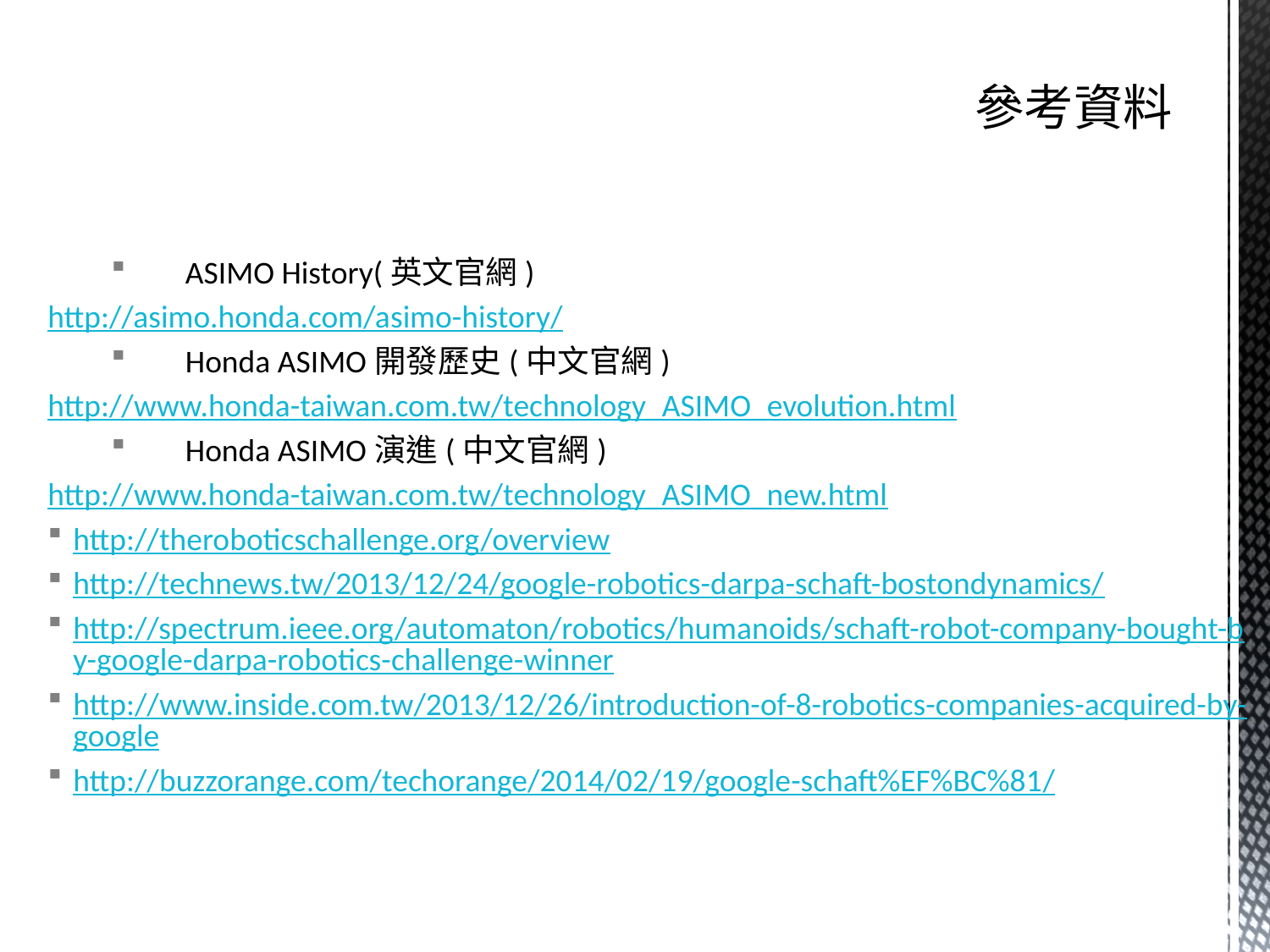

# 參考資料
ASIMO History(英文官網)
http://asimo.honda.com/asimo-history/
Honda ASIMO開發歷史(中文官網)
http://www.honda-taiwan.com.tw/technology_ASIMO_evolution.html
Honda ASIMO演進(中文官網)
http://www.honda-taiwan.com.tw/technology_ASIMO_new.html
http://theroboticschallenge.org/overview
http://technews.tw/2013/12/24/google-robotics-darpa-schaft-bostondynamics/
http://spectrum.ieee.org/automaton/robotics/humanoids/schaft-robot-company-bought-by-google-darpa-robotics-challenge-winner
http://www.inside.com.tw/2013/12/26/introduction-of-8-robotics-companies-acquired-by-google
http://buzzorange.com/techorange/2014/02/19/google-schaft%EF%BC%81/